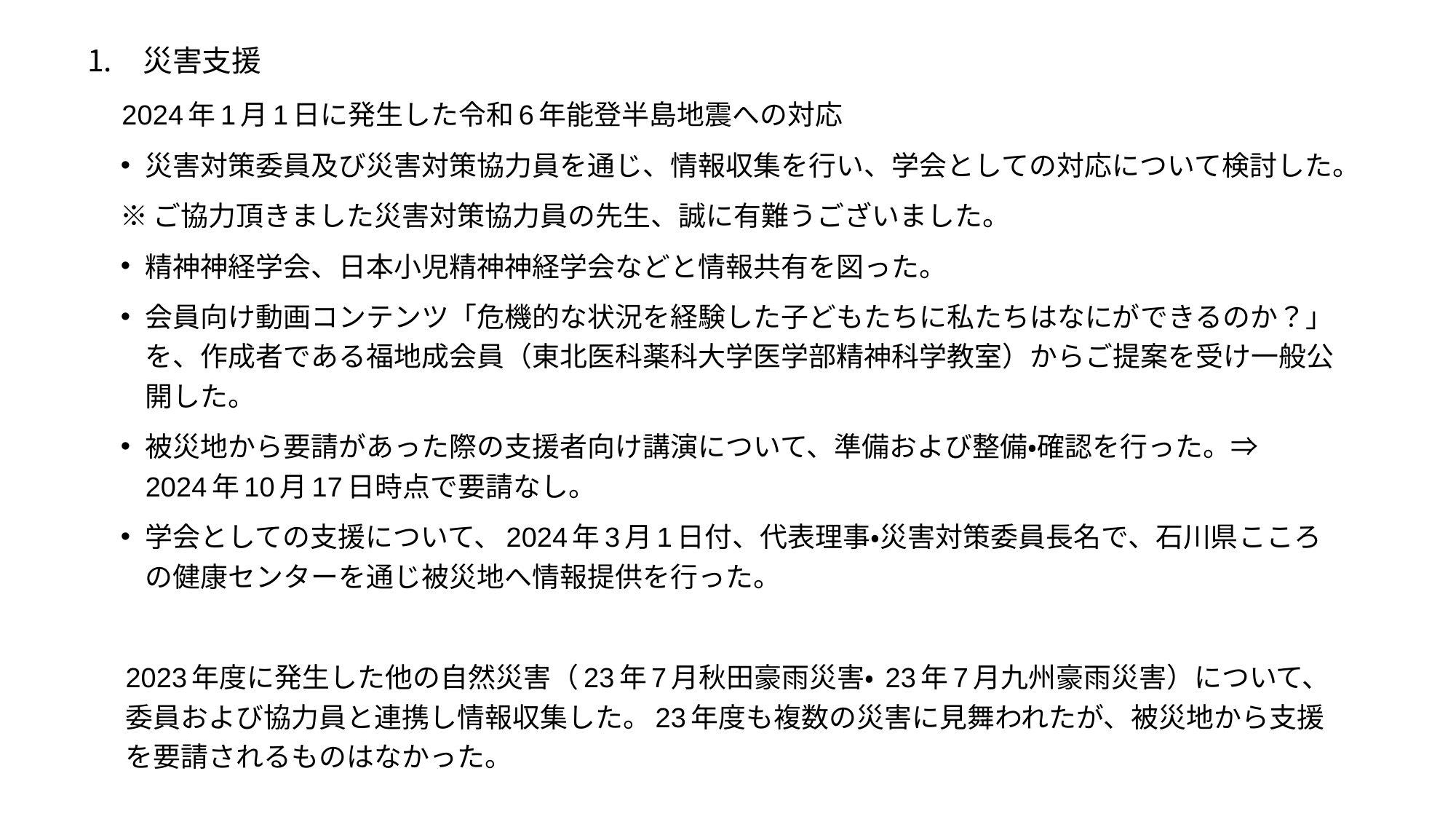

災害支援
　2024年1月1日に発生した令和6年能登半島地震への対応
災害対策委員及び災害対策協力員を通じ、情報収集を行い、学会としての対応について検討した。
※ご協力頂きました災害対策協力員の先生、誠に有難うございました。
精神神経学会、日本小児精神神経学会などと情報共有を図った。
会員向け動画コンテンツ「危機的な状況を経験した子どもたちに私たちはなにができるのか？」を、作成者である福地成会員（東北医科薬科大学医学部精神科学教室）からご提案を受け一般公開した。
被災地から要請があった際の支援者向け講演について、準備および整備・確認を行った。⇒　2024年10月17日時点で要請なし。
学会としての支援について、2024年3月1日付、代表理事・災害対策委員長名で、石川県こころの健康センターを通じ被災地へ情報提供を行った。

     2023年度に発生した他の自然災害（23年7月秋田豪雨災害・ 23年7月九州豪雨災害）について、委員および協力員と連携し情報収集した。23年度も複数の災害に見舞われたが、被災地から支援を要請されるものはなかった。